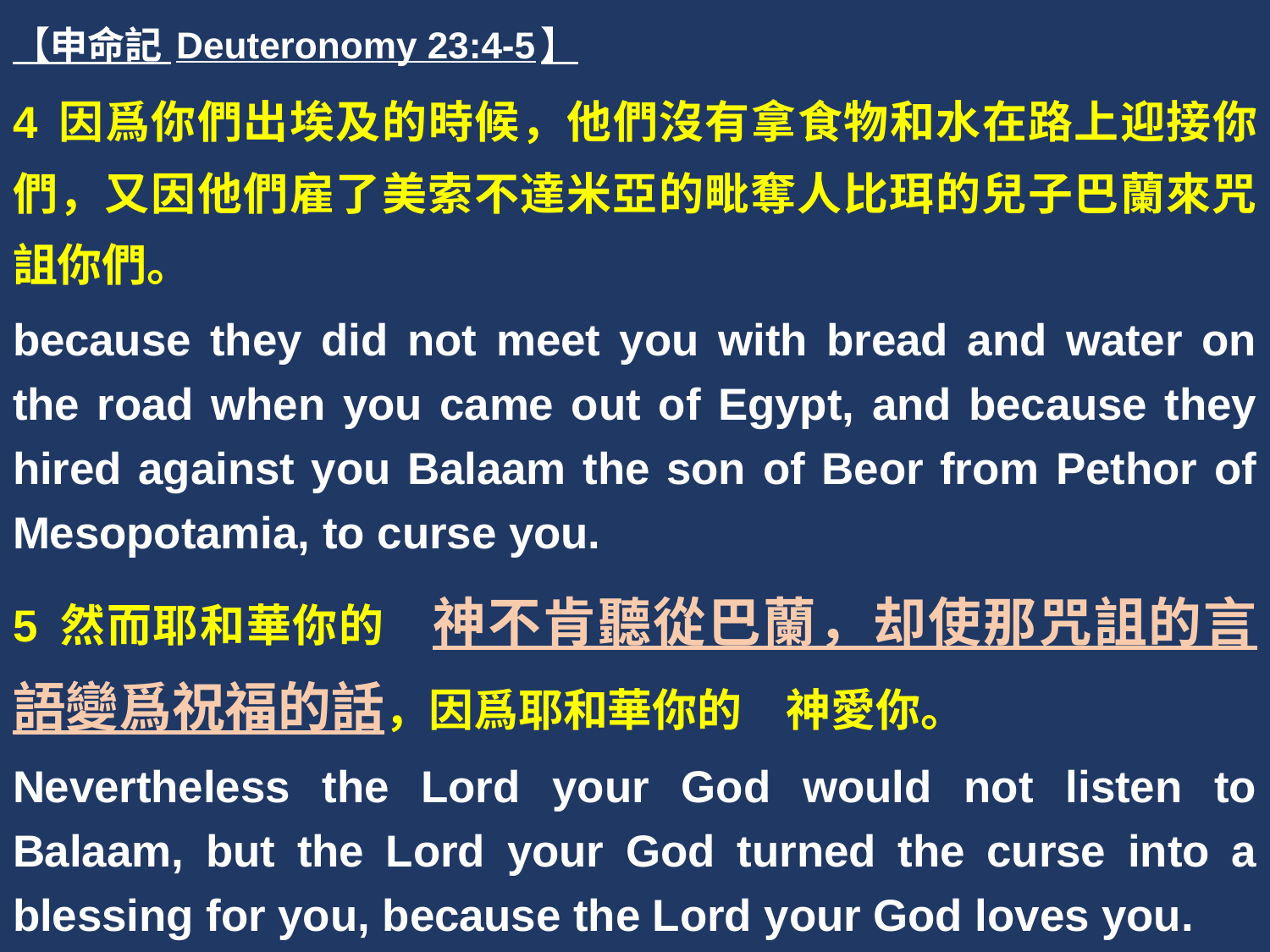

【申命記 Deuteronomy 23:4-5】
4 因爲你們出埃及的時候，他們沒有拿食物和水在路上迎接你們，又因他們雇了美索不達米亞的毗奪人比珥的兒子巴蘭來咒詛你們。
because they did not meet you with bread and water on the road when you came out of Egypt, and because they hired against you Balaam the son of Beor from Pethor of Mesopotamia, to curse you.
5 然而耶和華你的　神不肯聽從巴蘭，却使那咒詛的言語變爲祝福的話，因爲耶和華你的　神愛你。
Nevertheless the Lord your God would not listen to Balaam, but the Lord your God turned the curse into a blessing for you, because the Lord your God loves you.